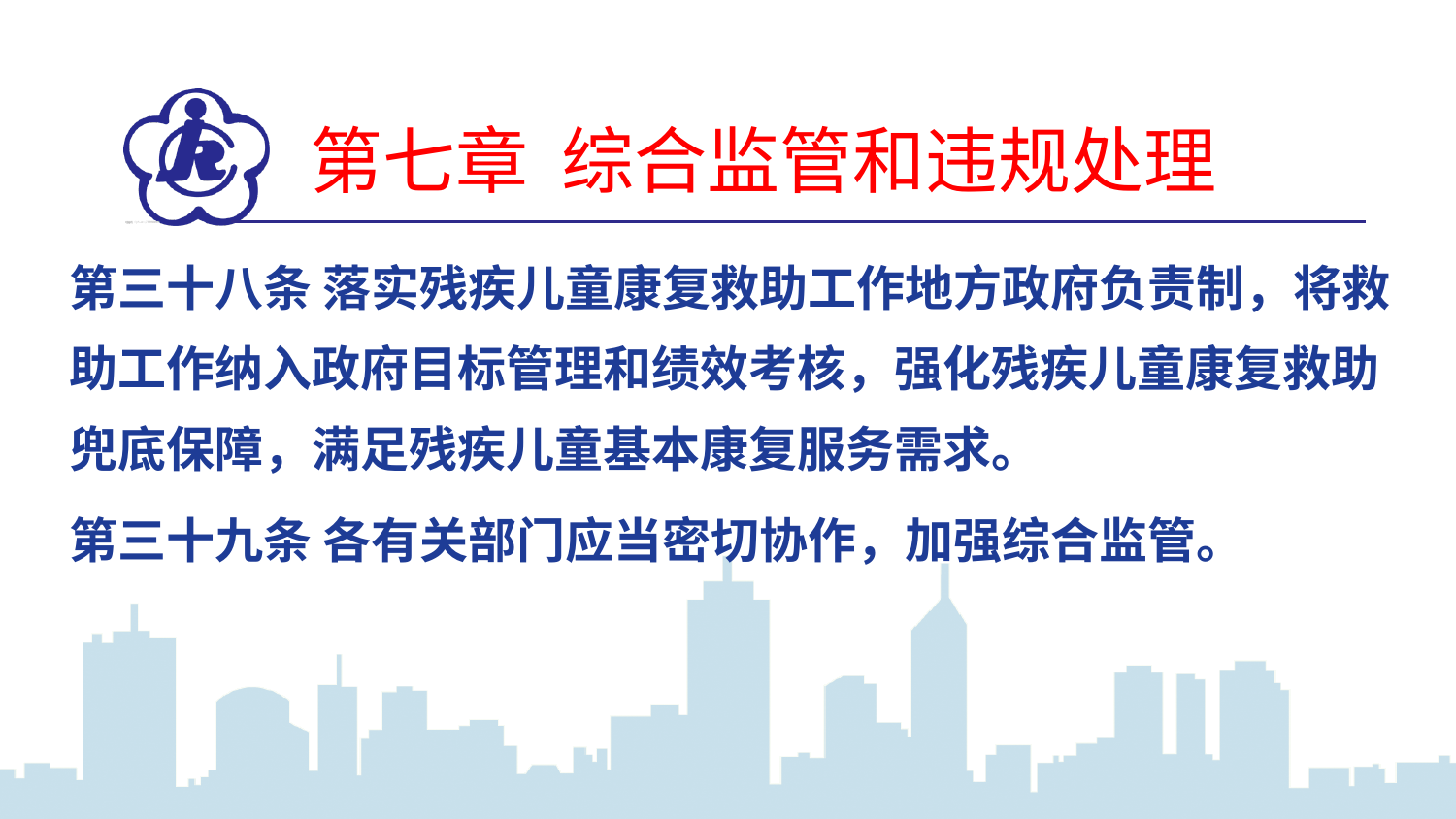

第七章  综合监管和违规处理
第三十八条 落实残疾儿童康复救助工作地方政府负责制，将救助工作纳入政府目标管理和绩效考核，强化残疾儿童康复救助兜底保障，满足残疾儿童基本康复服务需求。
第三十九条 各有关部门应当密切协作，加强综合监管。